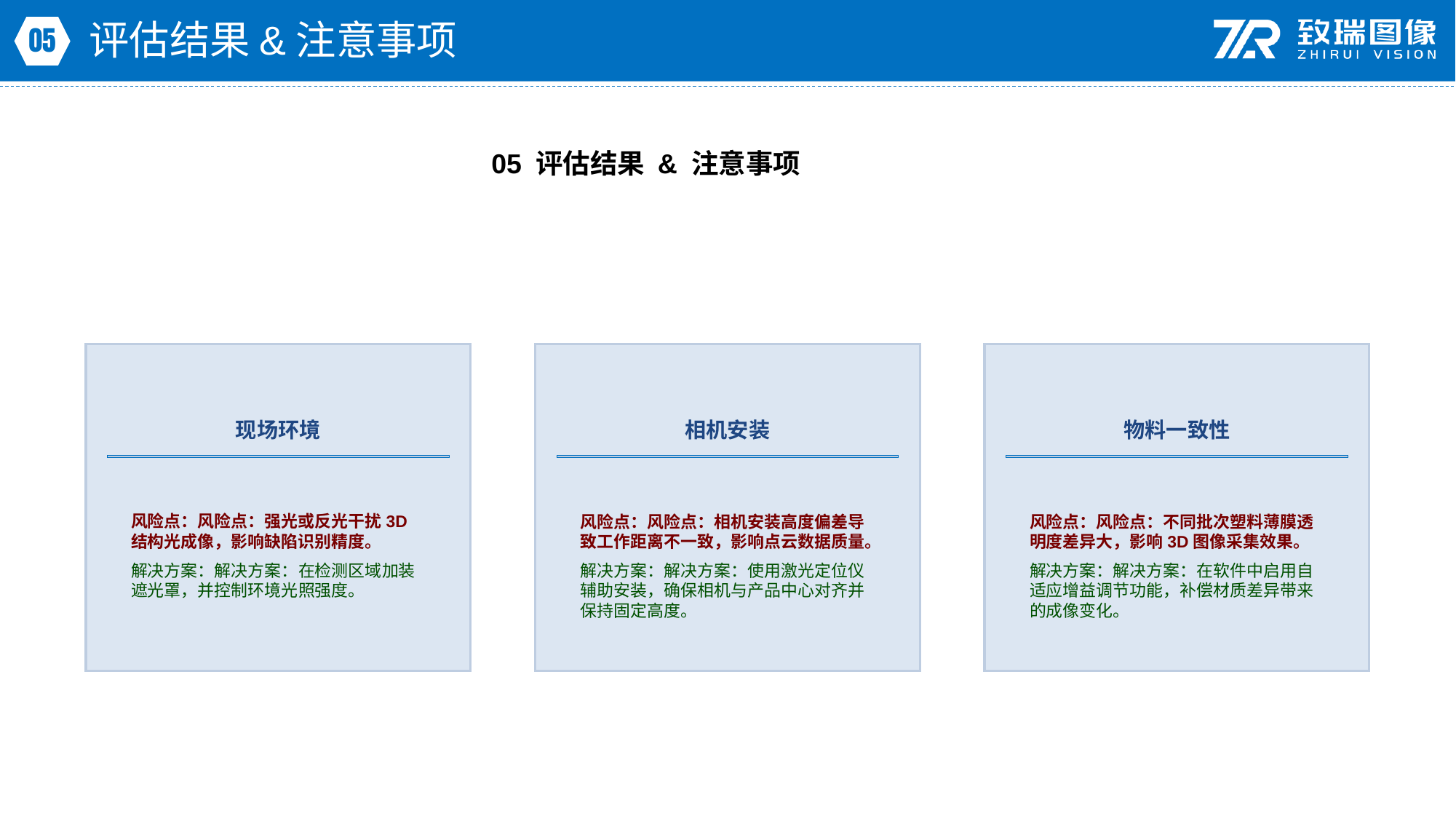

评估结果&注意事项
05

05 评估结果 & 注意事项

现场环境

相机安装

物料一致性

风险点：风险点：强光或反光干扰3D结构光成像，影响缺陷识别精度。
解决方案：解决方案：在检测区域加装遮光罩，并控制环境光照强度。

风险点：风险点：相机安装高度偏差导致工作距离不一致，影响点云数据质量。
解决方案：解决方案：使用激光定位仪辅助安装，确保相机与产品中心对齐并保持固定高度。

风险点：风险点：不同批次塑料薄膜透明度差异大，影响3D图像采集效果。
解决方案：解决方案：在软件中启用自适应增益调节功能，补偿材质差异带来的成像变化。